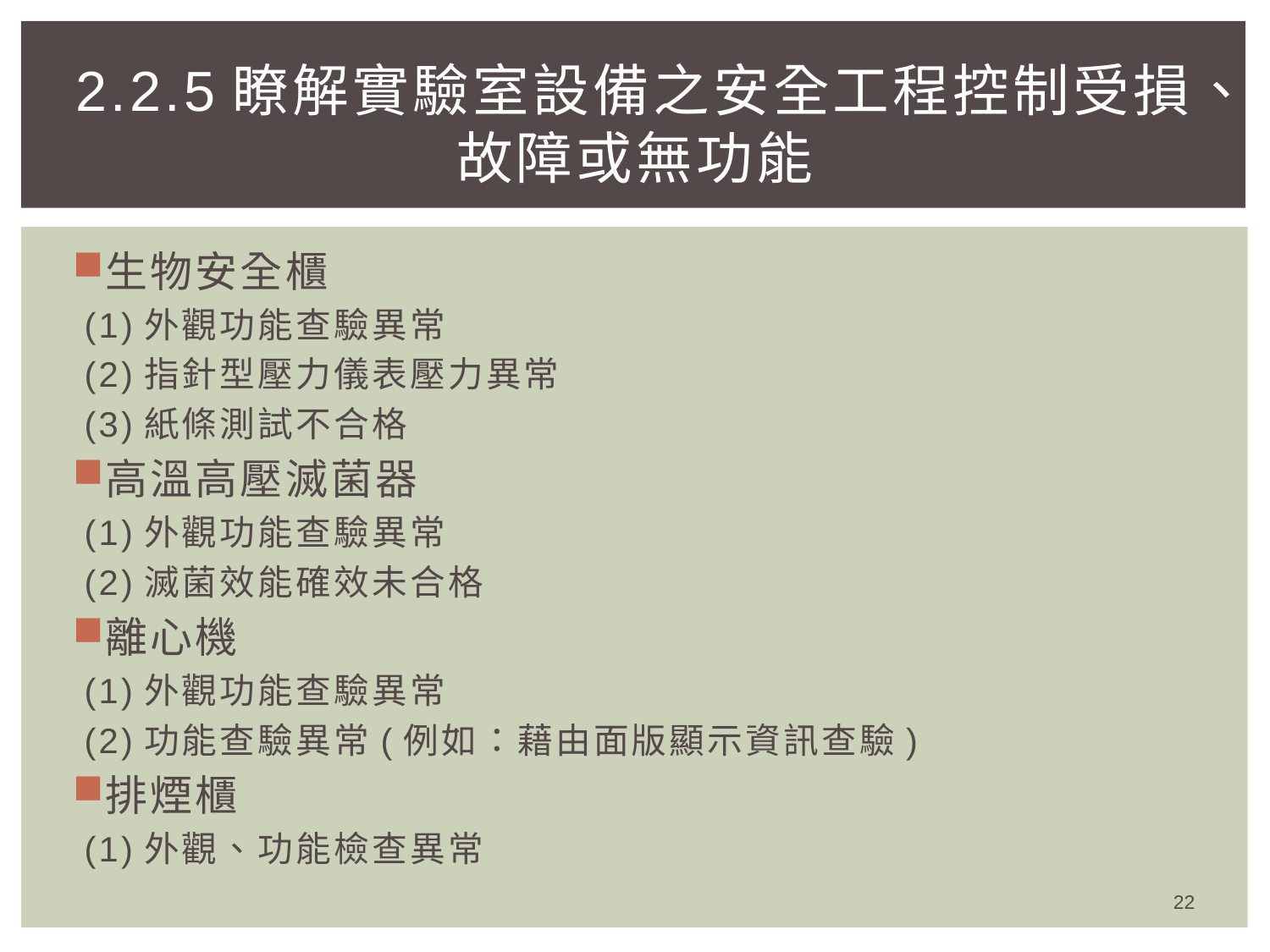

# 2.2.5瞭解實驗室設備之安全工程控制受損、故障或無功能
生物安全櫃
 (1)外觀功能查驗異常
 (2)指針型壓力儀表壓力異常
 (3)紙條測試不合格
高溫高壓滅菌器
 (1)外觀功能查驗異常
 (2)滅菌效能確效未合格
離心機
 (1)外觀功能查驗異常
 (2)功能查驗異常(例如：藉由面版顯示資訊查驗)
排煙櫃
 (1)外觀、功能檢查異常
22